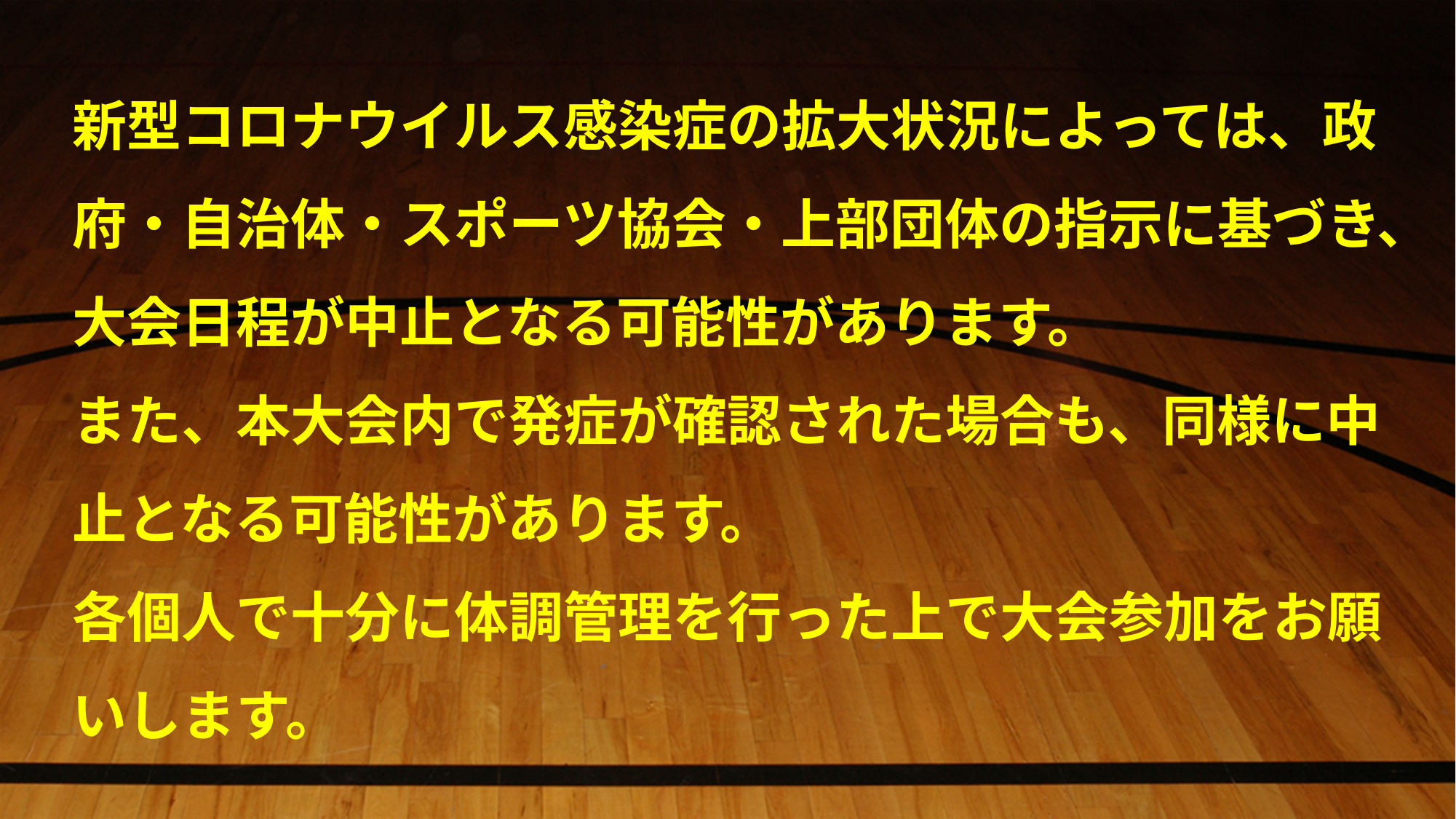

新型コロナウイルス感染症の拡大状況によっては、政府・自治体・スポーツ協会・上部団体の指示に基づき、大会日程が中止となる可能性があります。
また、本大会内で発症が確認された場合も、同様に中止となる可能性があります。
各個人で十分に体調管理を行った上で大会参加をお願いします。